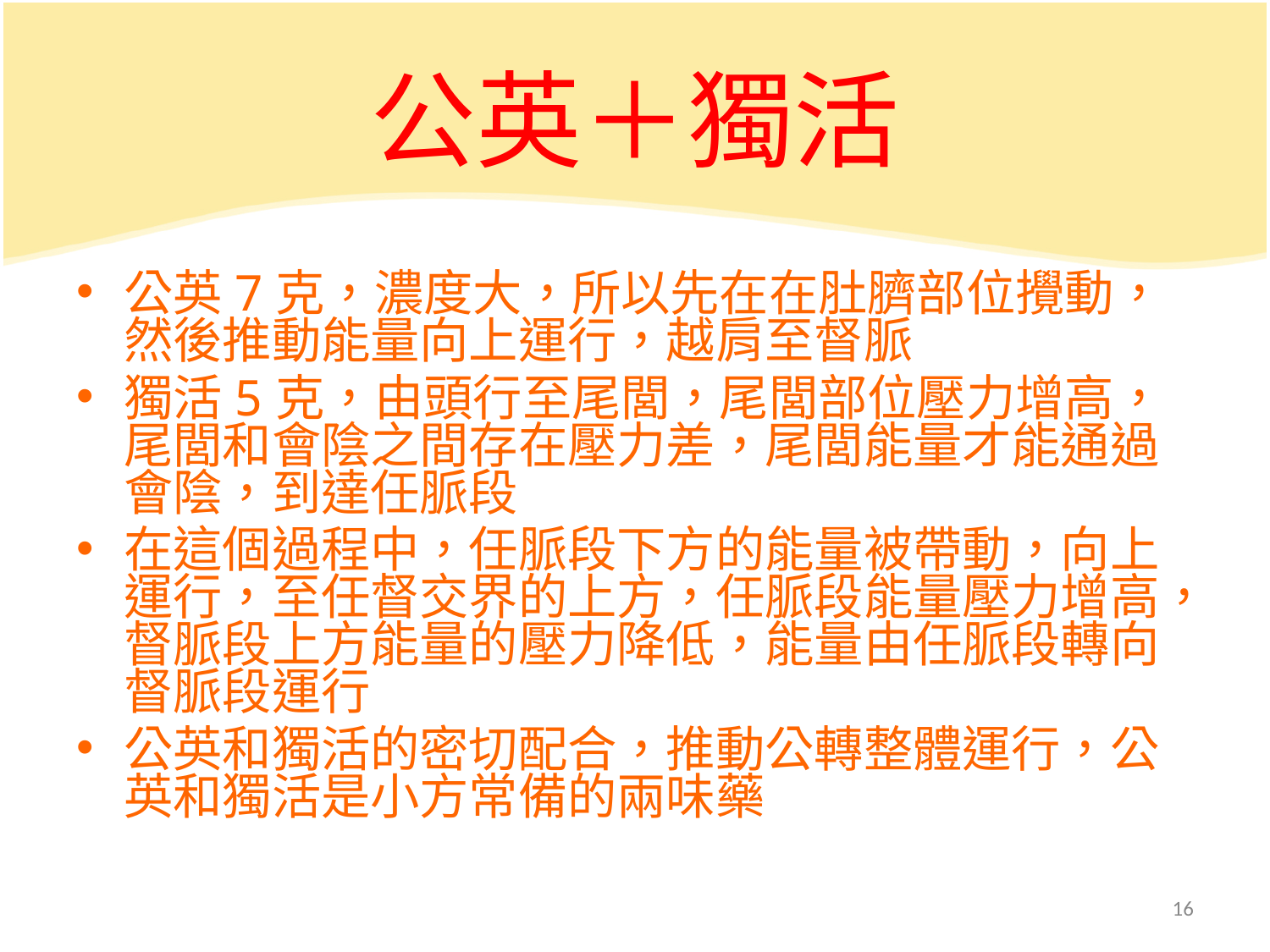

# 公英＋獨活

公英7克，濃度大，所以先在在肚臍部位攪動，然後推動能量向上運行，越肩至督脈
獨活5克，由頭行至尾閭，尾閭部位壓力增高，尾閭和會陰之間存在壓力差，尾閭能量才能通過會陰，到達任脈段
在這個過程中，任脈段下方的能量被帶動，向上運行，至任督交界的上方，任脈段能量壓力增高，督脈段上方能量的壓力降低，能量由任脈段轉向督脈段運行
公英和獨活的密切配合，推動公轉整體運行，公英和獨活是小方常備的兩味藥

16